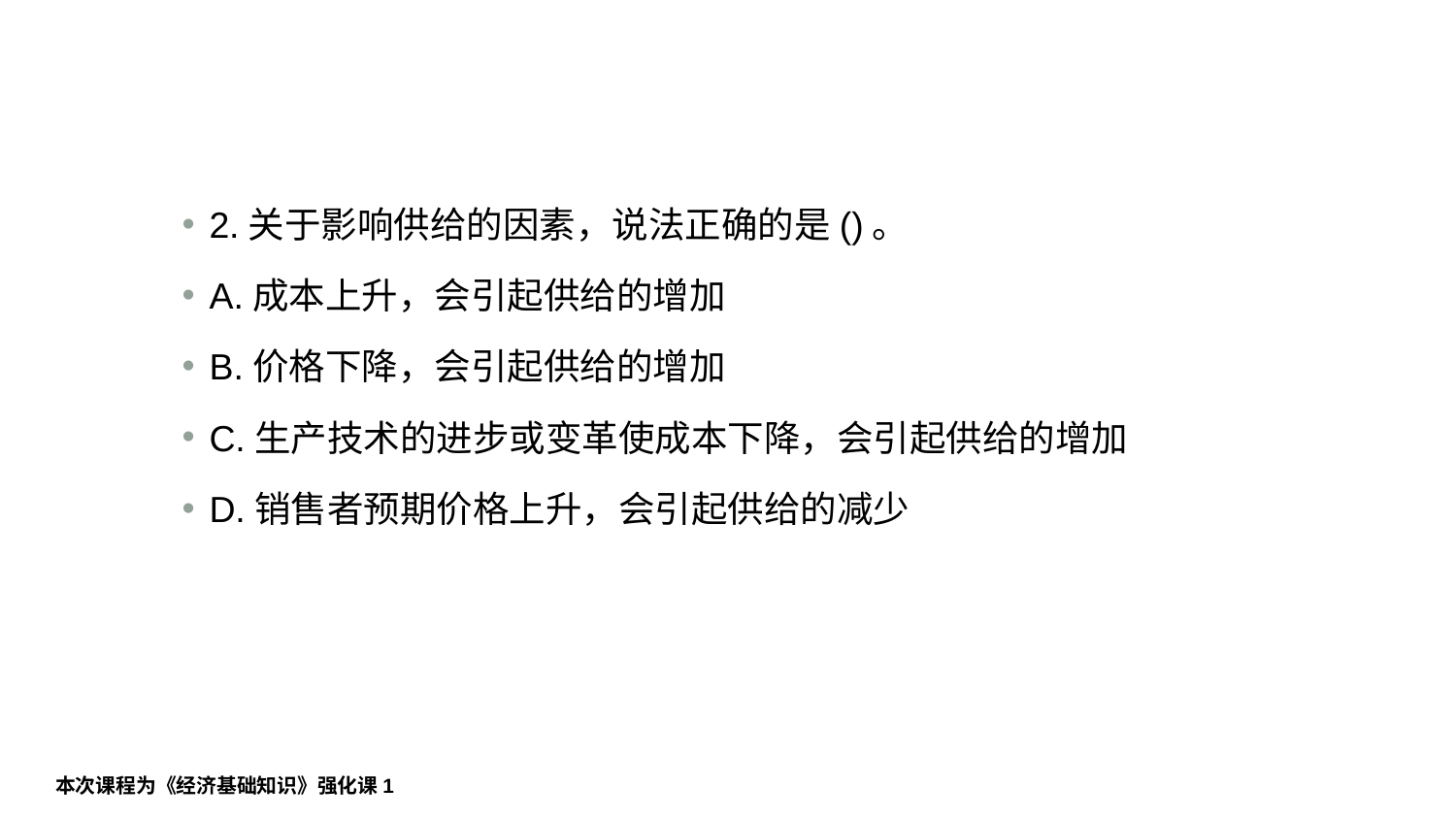

#
2.关于影响供给的因素，说法正确的是()。
A.成本上升，会引起供给的增加
B.价格下降，会引起供给的增加
C.生产技术的进步或变革使成本下降，会引起供给的增加
D.销售者预期价格上升，会引起供给的减少